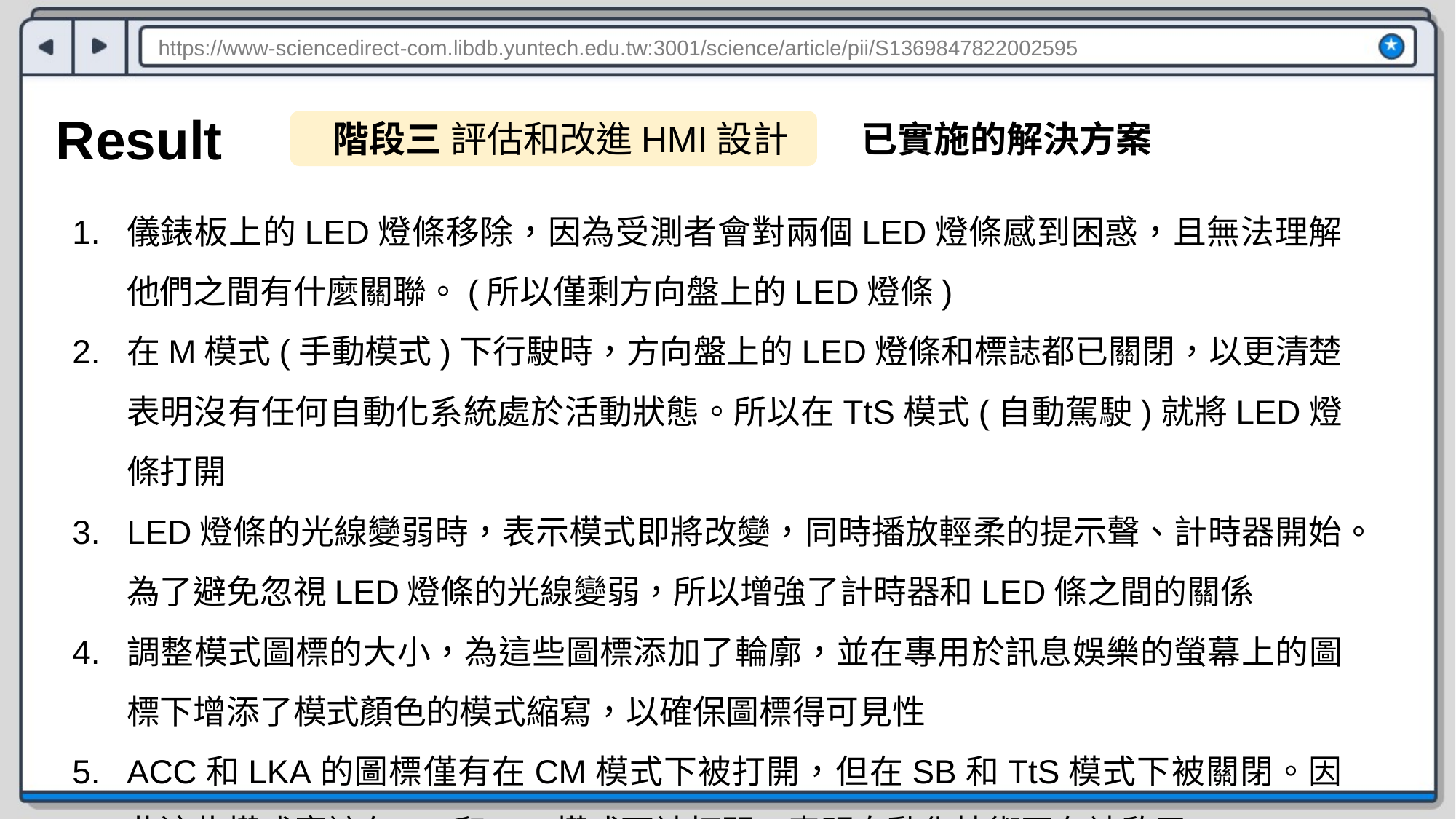

https://www-sciencedirect-com.libdb.yuntech.edu.tw:3001/science/article/pii/S1369847822002595
Result
已實施的解決方案

階段三 評估和改進HMI設計
儀錶板上的LED燈條移除，因為受測者會對兩個LED燈條感到困惑，且無法理解他們之間有什麼關聯。(所以僅剩方向盤上的LED燈條)
在M模式(手動模式)下行駛時，方向盤上的LED燈條和標誌都已關閉，以更清楚表明沒有任何自動化系統處於活動狀態。所以在TtS模式(自動駕駛)就將LED燈條打開
LED燈條的光線變弱時，表示模式即將改變，同時播放輕柔的提示聲、計時器開始。為了避免忽視LED燈條的光線變弱，所以增強了計時器和LED條之間的關係
調整模式圖標的大小，為這些圖標添加了輪廓，並在專用於訊息娛樂的螢幕上的圖標下增添了模式顏色的模式縮寫，以確保圖標得可見性
ACC和LKA的圖標僅有在CM模式下被打開，但在SB和TtS模式下被關閉。因此這些模式應該在SB和TtS模式下被打開，表明自動化技術正在被啟用